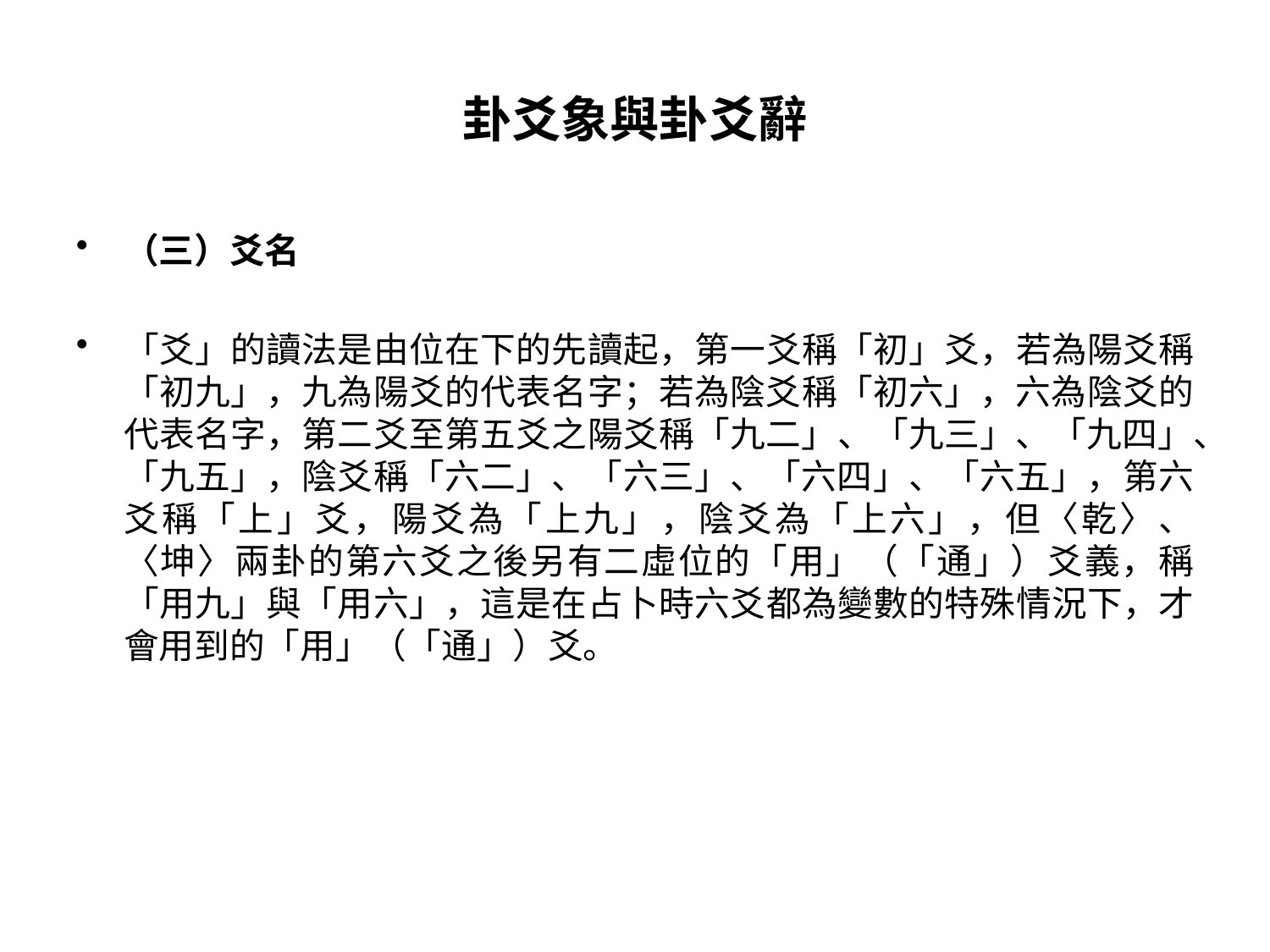

# 卦爻象與卦爻辭
（三）爻名

「爻」的讀法是由位在下的先讀起，第一爻稱「初」爻，若為陽爻稱「初九」，九為陽爻的代表名字；若為陰爻稱「初六」，六為陰爻的代表名字，第二爻至第五爻之陽爻稱「九二」、「九三」、「九四」、「九五」，陰爻稱「六二」、「六三」、「六四」、「六五」，第六爻稱「上」爻，陽爻為「上九」，陰爻為「上六」，但〈乾〉、〈坤〉兩卦的第六爻之後另有二虛位的「用」（「通」）爻義，稱「用九」與「用六」，這是在占卜時六爻都為變數的特殊情況下，才會用到的「用」（「通」）爻。